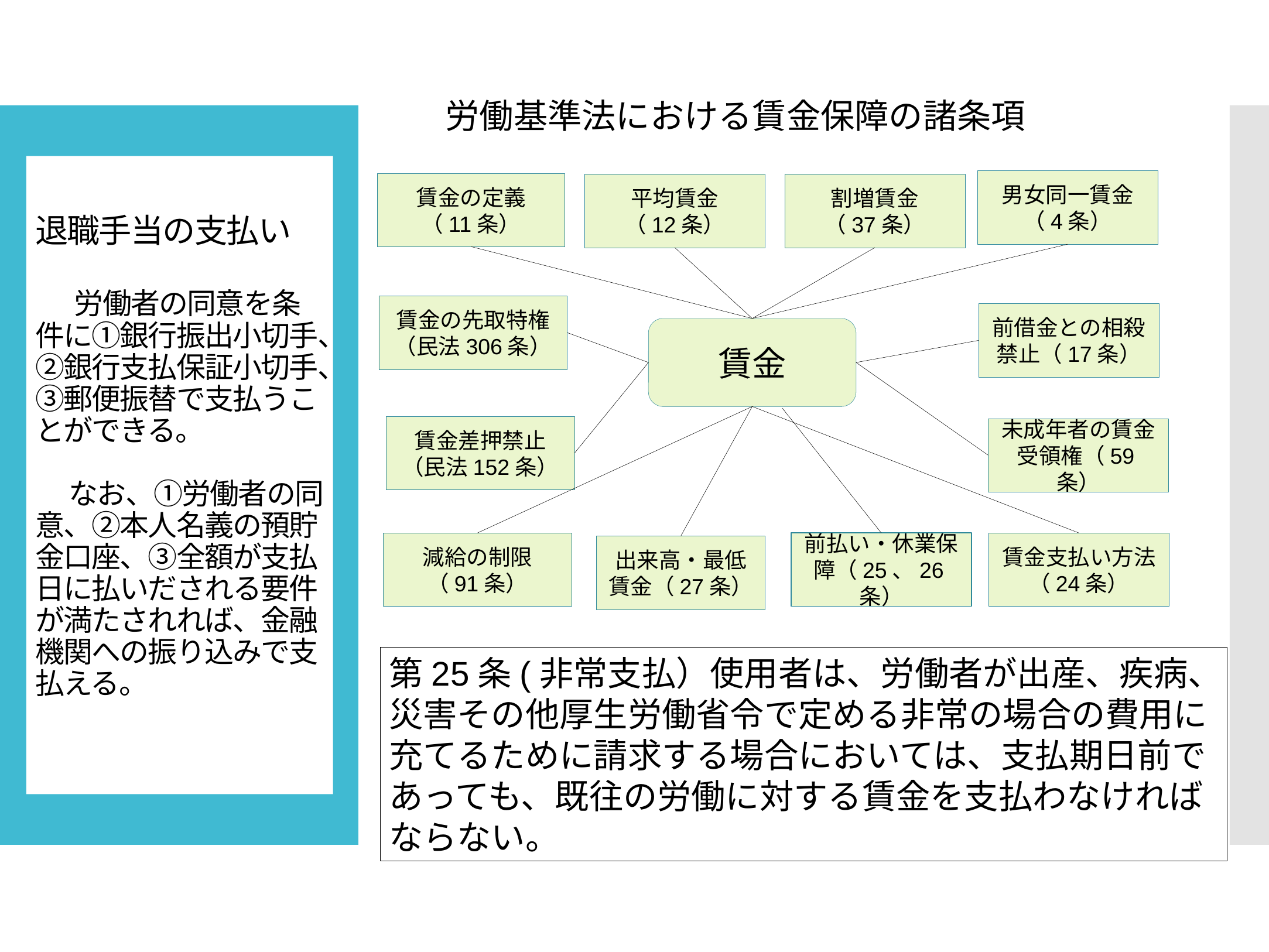

労働基準法における賃金保障の諸条項
# 退職手当の支払い 　 労働者の同意を条件に①銀行振出小切手、②銀行支払保証小切手、③郵便振替で支払うことができる。  　 なお、①労働者の同意、②本人名義の預貯金口座、③全額が支払日に払いだされる要件が満たされれば、金融機関への振り込みで支払える。
男女同一賃金
（4条）
賃金の定義
（11条）
割増賃金
（37条）
平均賃金
（12条）
賃金の先取特権
（民法306条）
前借金との相殺禁止（17条）
賃金
賃金差押禁止
（民法152条）
未成年者の賃金受領権（59条）
減給の制限
（91条）
前払い・休業保障（25、26条）
賃金支払い方法（24条）
出来高・最低賃金（27条）
第25条(非常支払）使用者は、労働者が出産、疾病、災害その他厚生労働省令で定める非常の場合の費用に充てるために請求する場合においては、支払期日前であっても、既往の労働に対する賃金を支払わなければならない。